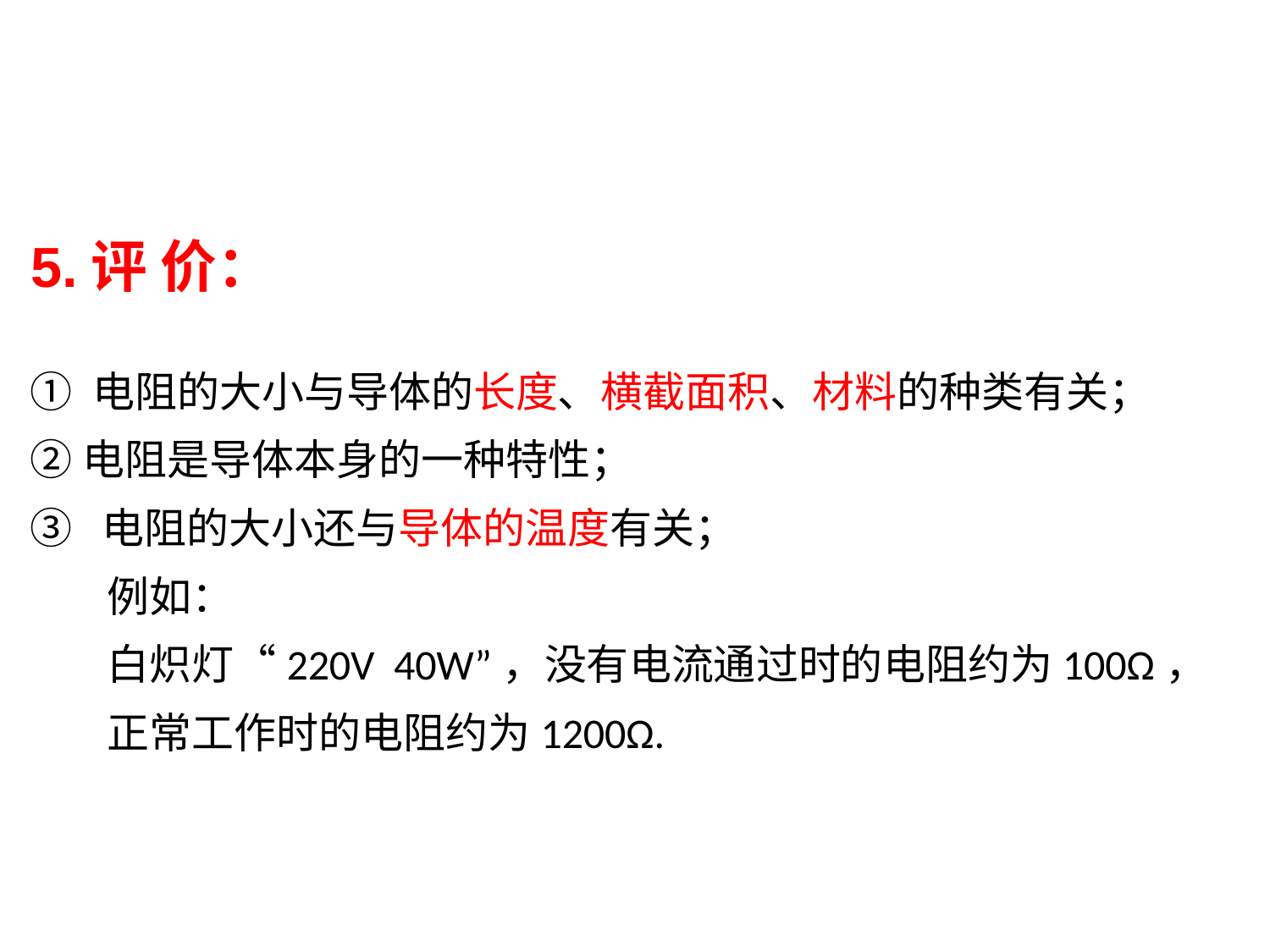

# 5.评 价：
① 电阻的大小与导体的长度、横截面积、材料的种类有关；
② 电阻是导体本身的一种特性；
③  电阻的大小还与导体的温度有关；
       例如：
       白炽灯“220V  40W”，没有电流通过时的电阻约为100Ω，
       正常工作时的电阻约为1200Ω.